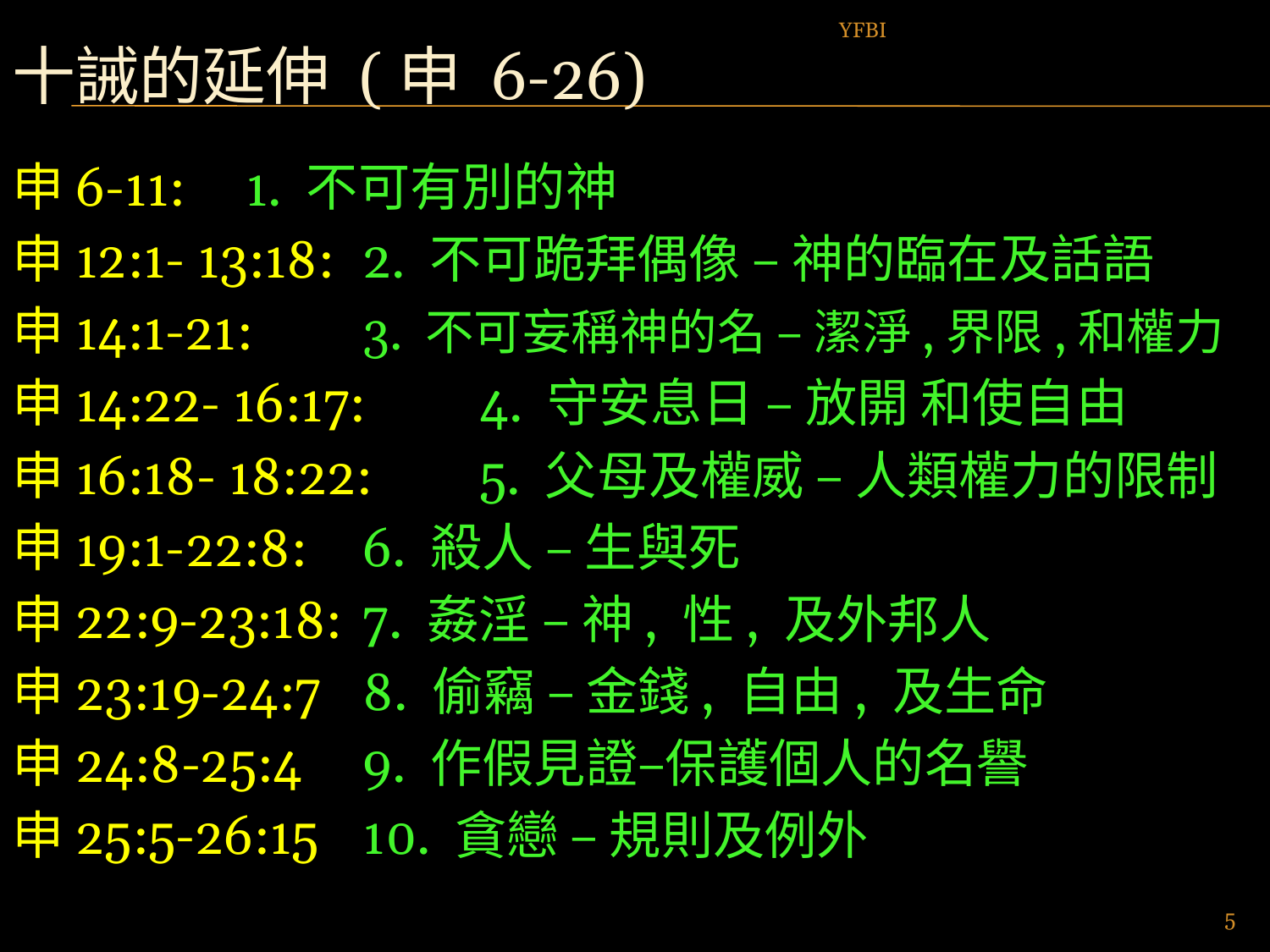

# 十誡的延伸 (申 6-26)
YFBI
申6-11:		1. 不可有別的神
申12:1- 13:18:	2. 不可跪拜偶像 – 神的臨在及話語
申14:1-21: 		3. 不可妄稱神的名 – 潔淨,界限,和權力
申14:22- 16:17: 	4. 守安息日 – 放開 和使自由
申16:18- 18:22: 	5. 父母及權威 – 人類權力的限制
申19:1-22:8:	6. 殺人 – 生與死
申22:9-23:18:	7. 姦淫 – 神, 性, 及外邦人
申23:19-24:7	8. 偷竊 – 金錢, 自由, 及生命
申24:8-25:4	9. 作假見證–保護個人的名譽
申25:5-26:15	10. 貪戀 – 規則及例外

5